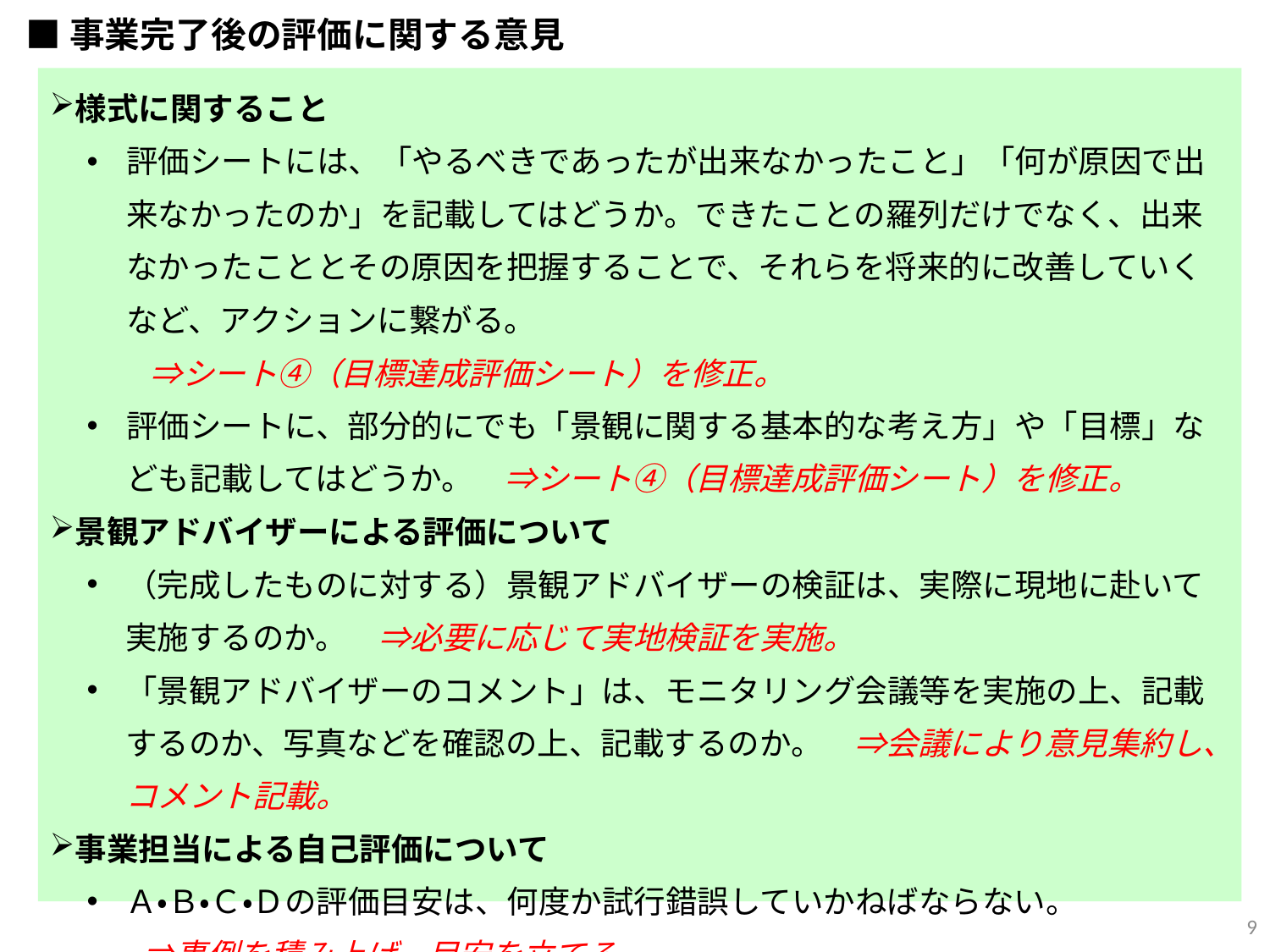

■事業完了後の評価に関する意見
様式に関すること
評価シートには、「やるべきであったが出来なかったこと」「何が原因で出来なかったのか」を記載してはどうか。できたことの羅列だけでなく、出来なかったこととその原因を把握することで、それらを将来的に改善していくなど、アクションに繋がる。
　　⇒シート④（目標達成評価シート）を修正。
評価シートに、部分的にでも「景観に関する基本的な考え方」や「目標」なども記載してはどうか。　⇒シート④（目標達成評価シート）を修正。
景観アドバイザーによる評価について
（完成したものに対する）景観アドバイザーの検証は、実際に現地に赴いて実施するのか。　⇒必要に応じて実地検証を実施。
「景観アドバイザーのコメント」は、モニタリング会議等を実施の上、記載するのか、写真などを確認の上、記載するのか。　⇒会議により意見集約し、コメント記載。
事業担当による自己評価について
Ａ・Ｂ・Ｃ・Ｄの評価目安は、何度か試行錯誤していかねばならない。
　⇒事例を積み上げ、目安を立てる。

様式に関すること
評価シートには、「やるべきであったが出来なかったこと」「何が原因で出来なかったのか」を記載してはどうか。できたことの羅列だけでなく、出来なかったこととその原因を把握することで、それらを将来的に改善していくなど、アクションに繋がる。（中嶋委員）
評価シートに、部分的にでも「景観に関する基本的な考え方」や「目標」なども記載してはどうか。（加藤（精）委員）
　　⇒シート④を修正（修正内容については、検討が必要）

景観アドバイザーによる評価について
（完成したものに対する）景観アドバイザーの検証は、実際に現地に赴いて実施するのか。（濱田委員）
「景観アドバイザーのコメント」は、モニタリング会議等を実施の上、記載するのか、写真などを確認の上、記載するのか。（加藤（晃）会長）
　　⇒景観アドバイザーの評価をどのように行うのか
事業担当による自己評価について
Ａ・Ｂ・Ｃ・Ｄの評価目安は、何度か試行錯誤していかねばならない。（加藤（精）委員）
　　⇒試行案件等を踏まえ、部会等でも議論が必要
チェックの段階で工事が完了次第と書かれているが、評価を実施するのは「工事が完了次第」なのか、「事業完了次第」なのか。（加藤（晃）会長）
　　⇒複数期にまたがる事業や、河川・道路のように、全体事業としたら非常に大きな規模で実施される事業等について、どのステージで「目標設定」・「評価」を実施するのか運用等で示す必要がある
9